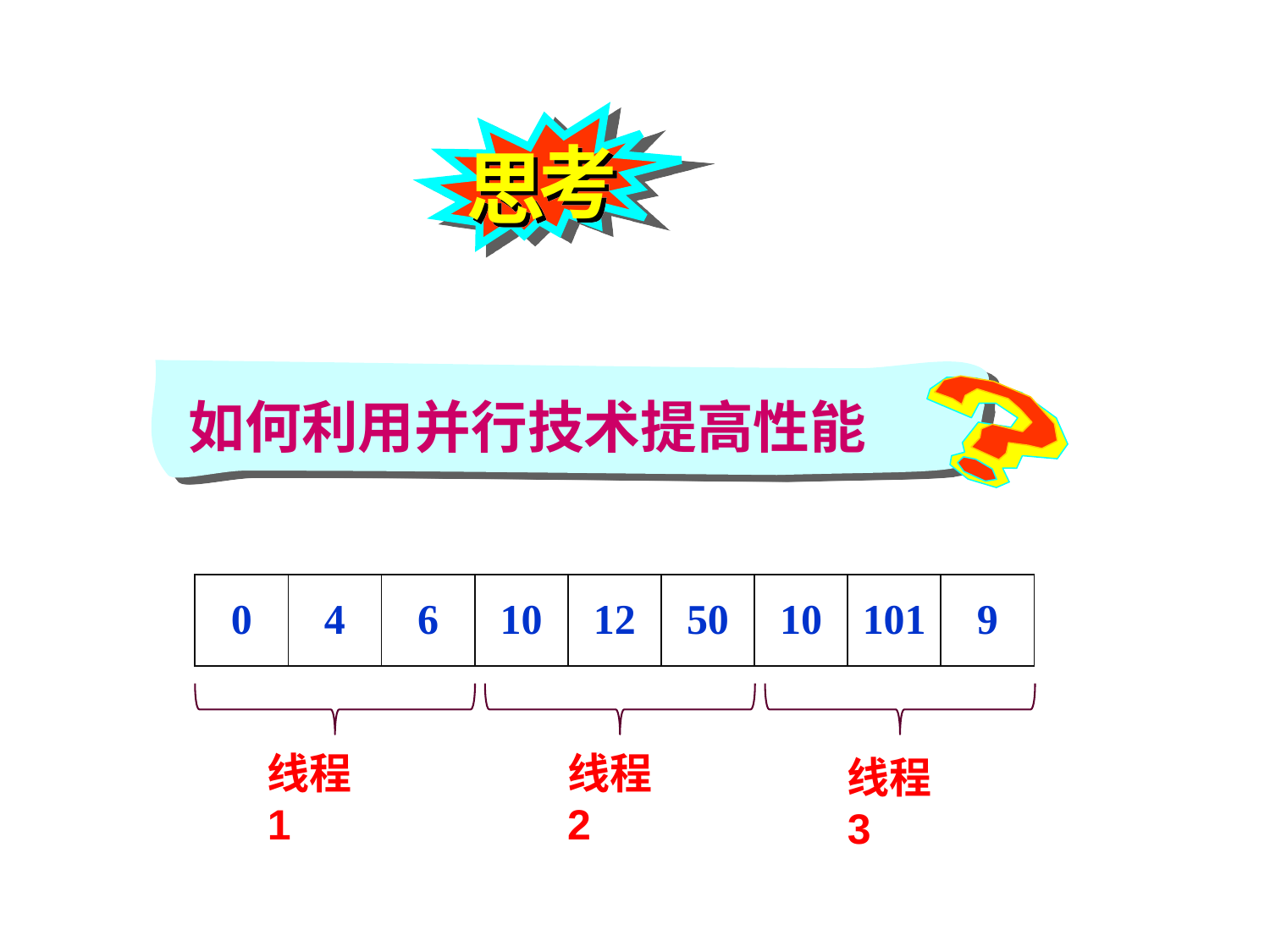

考
思

如何利用并行技术提高性能

| 0 | 4 | 6 | 10 | 12 | 50 | 10 | 101 | 9 |
| --- | --- | --- | --- | --- | --- | --- | --- | --- |

线程1
线程2
线程3